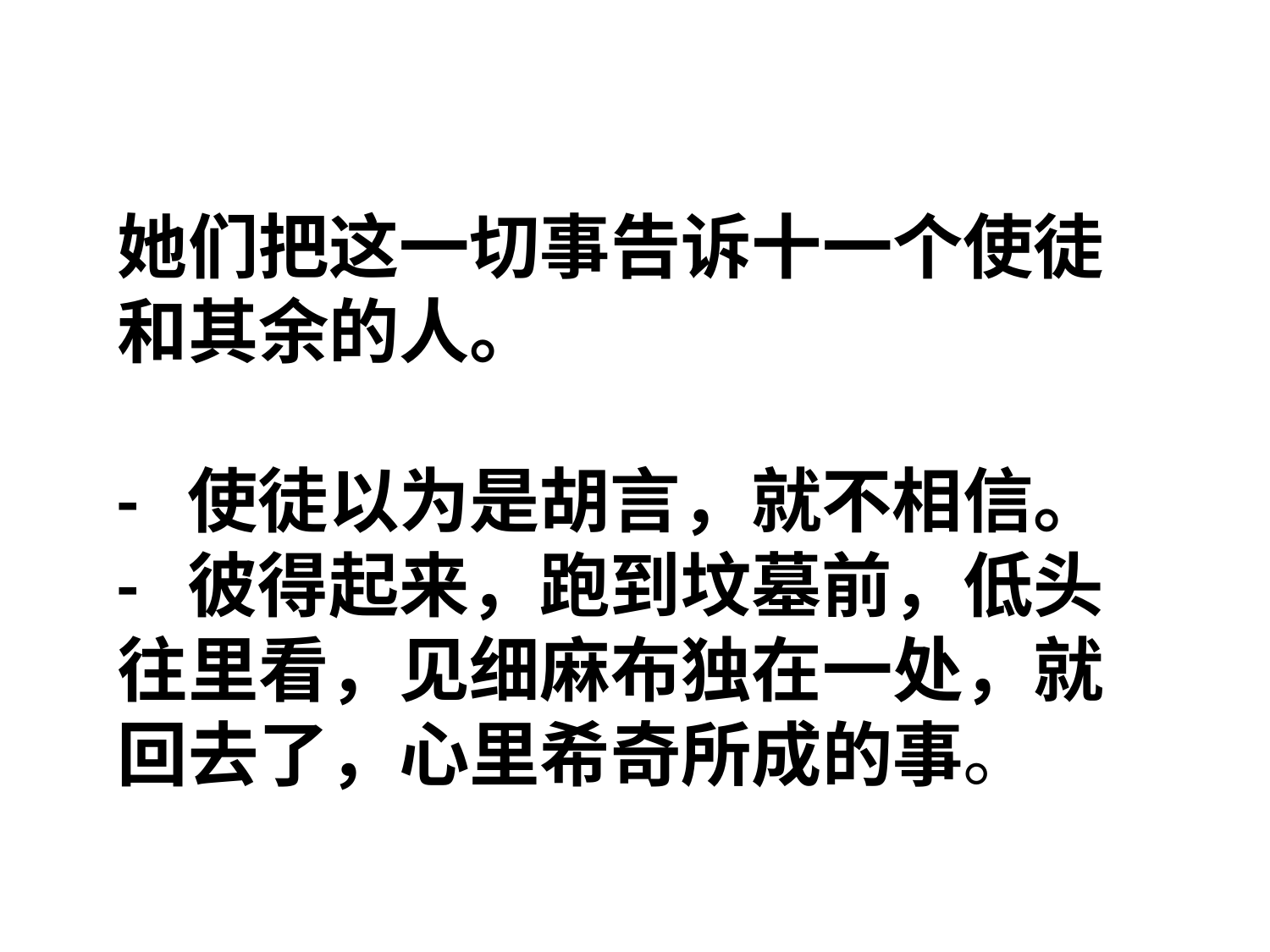

她们把这一切事告诉十一个使徒和其余的人。
-  使徒以为是胡言，就不相信。
-  彼得起来，跑到坟墓前，低头往里看，见细麻布独在一处，就回去了，心里希奇所成的事。